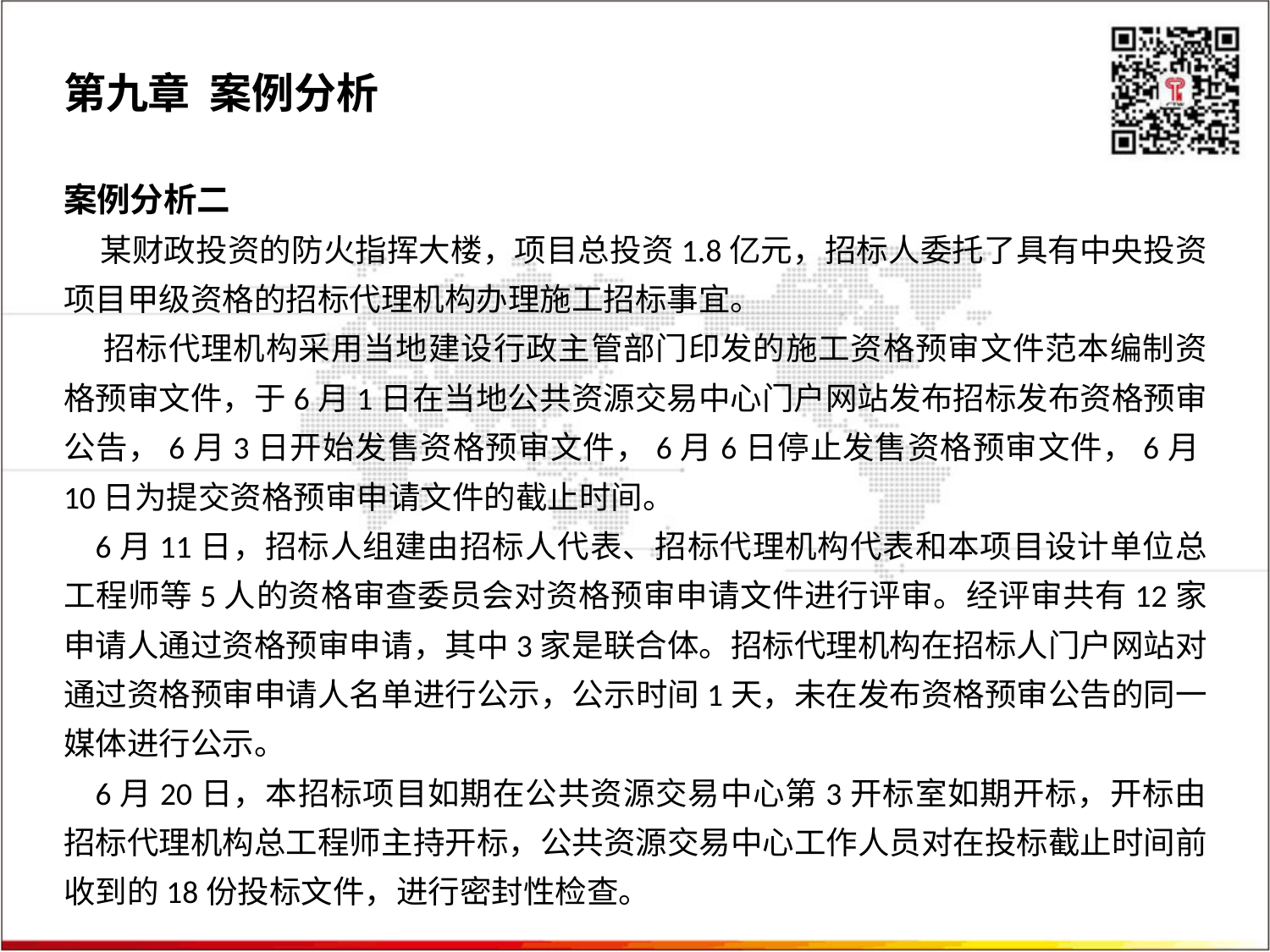

第九章  案例分析
案例分析二
    某财政投资的防火指挥大楼，项目总投资1.8亿元，招标人委托了具有中央投资项目甲级资格的招标代理机构办理施工招标事宜。
    招标代理机构采用当地建设行政主管部门印发的施工资格预审文件范本编制资格预审文件，于6月1日在当地公共资源交易中心门户网站发布招标发布资格预审公告，6月3日开始发售资格预审文件，6月6日停止发售资格预审文件，6月10日为提交资格预审申请文件的截止时间。
    6月11日，招标人组建由招标人代表、招标代理机构代表和本项目设计单位总工程师等5人的资格审查委员会对资格预审申请文件进行评审。经评审共有12家申请人通过资格预审申请，其中3家是联合体。招标代理机构在招标人门户网站对通过资格预审申请人名单进行公示，公示时间1天，未在发布资格预审公告的同一媒体进行公示。
    6月20日，本招标项目如期在公共资源交易中心第3开标室如期开标，开标由招标代理机构总工程师主持开标，公共资源交易中心工作人员对在投标截止时间前收到的18份投标文件，进行密封性检查。